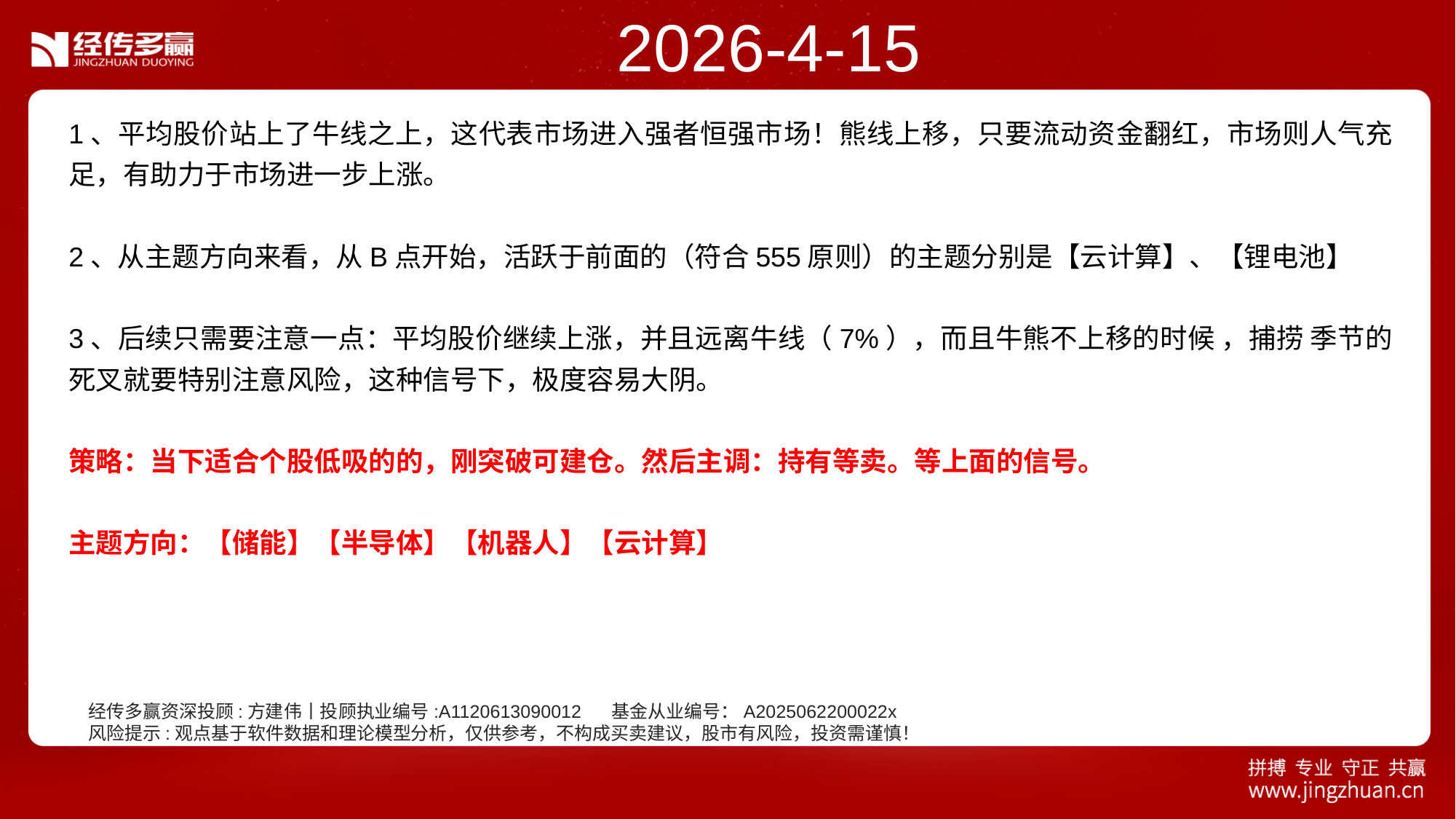

2026-4-15
1、平均股价站上了牛线之上，这代表市场进入强者恒强市场！熊线上移，只要流动资金翻红，市场则人气充足，有助力于市场进一步上涨。

2、从主题方向来看，从B点开始，活跃于前面的（符合555原则）的主题分别是【云计算】、【锂电池】

3、后续只需要注意一点：平均股价继续上涨，并且远离牛线（7%），而且牛熊不上移的时候 ，捕捞 季节的死叉就要特别注意风险，这种信号下，极度容易大阴。

策略：当下适合个股低吸的的，刚突破可建仓。然后主调：持有等卖。等上面的信号。

主题方向：【储能】【半导体】【机器人】【云计算】